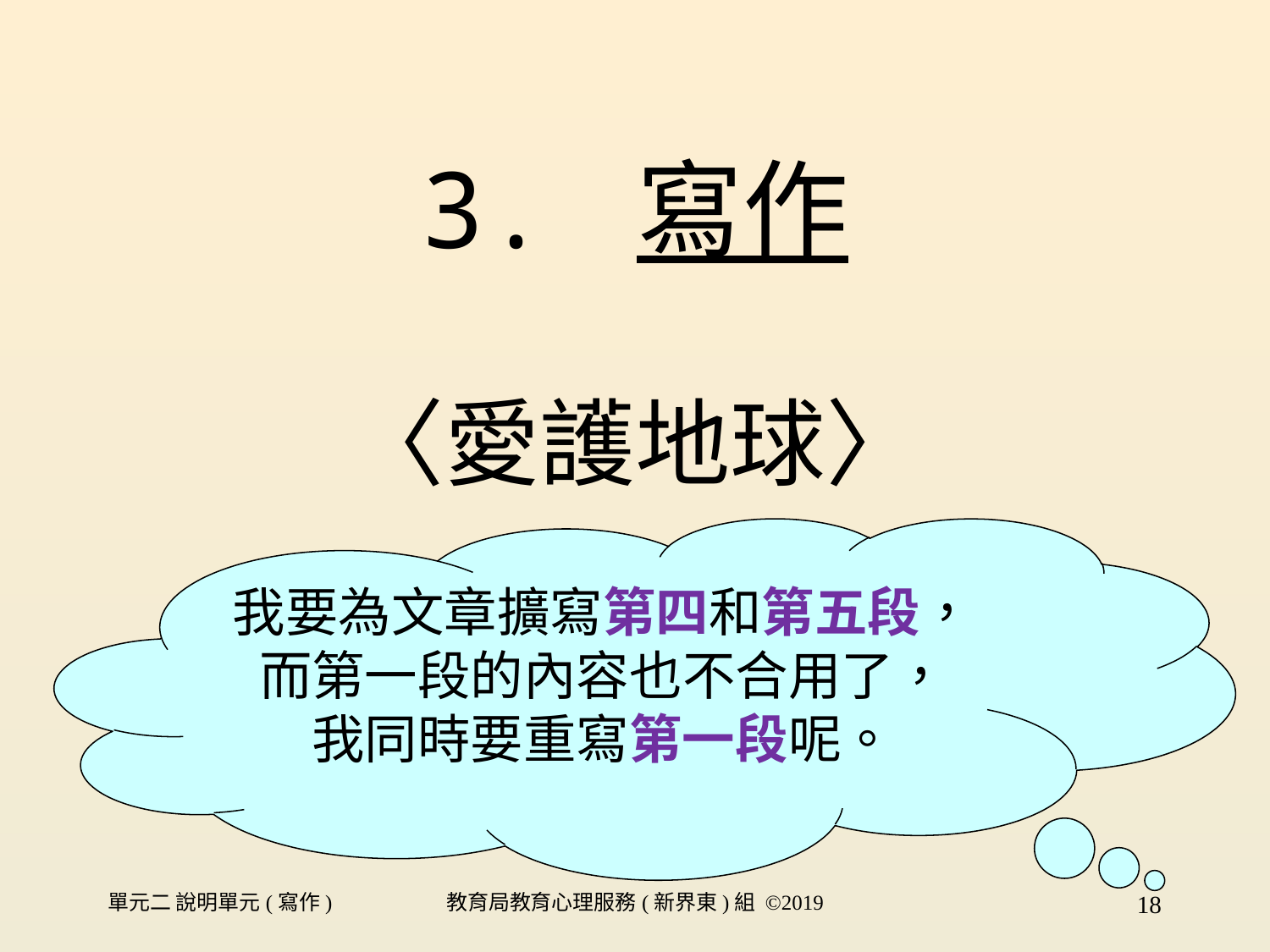

3. 寫作

〈愛護地球〉
我要為文章擴寫第四和第五段，而第一段的內容也不合用了，
我同時要重寫第一段呢。
單元二 說明單元(寫作)
教育局教育心理服務(新界東)組 ©2019
18